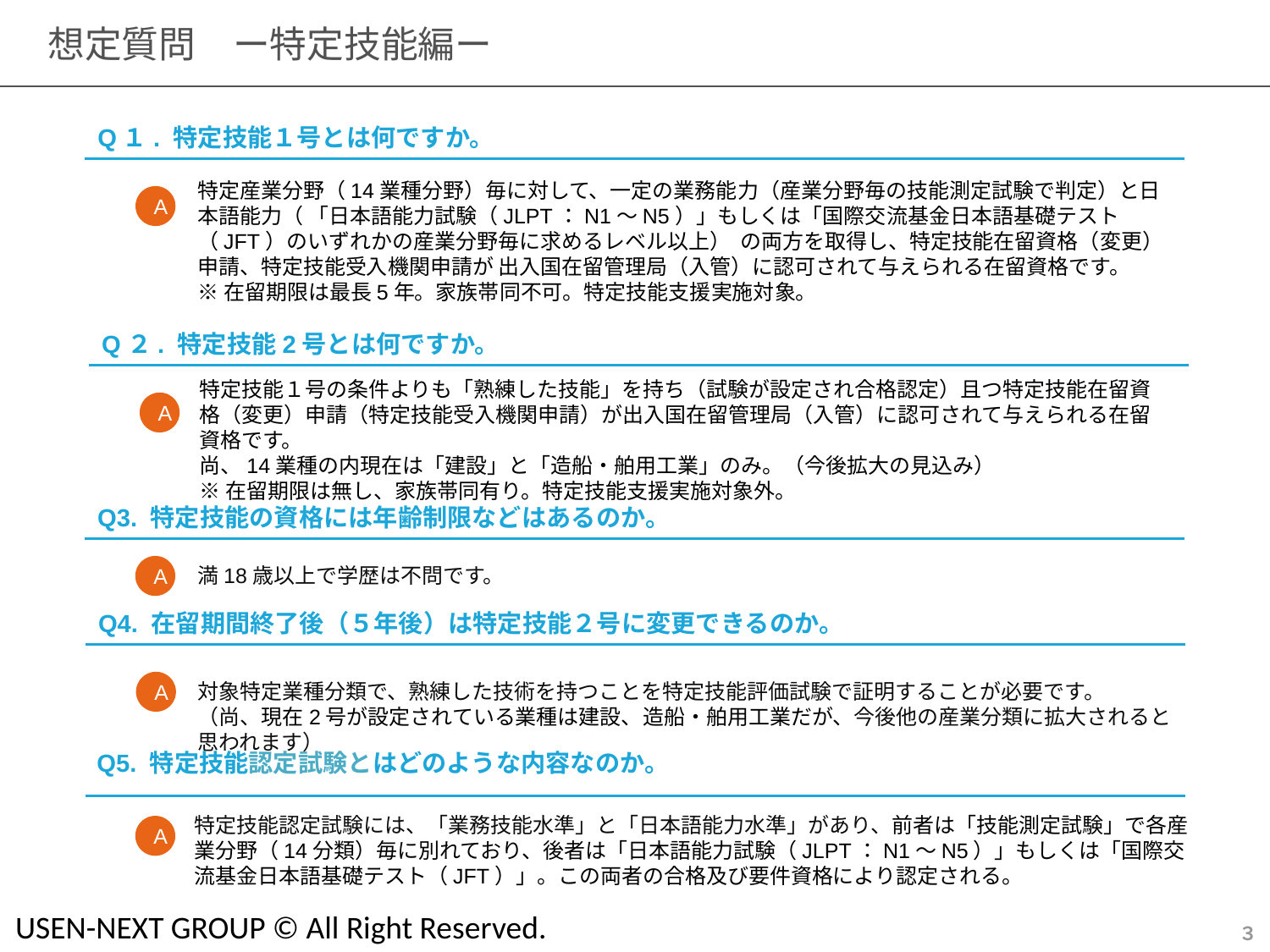

# 想定質問　ー特定技能編ー
Q１. 特定技能１号とは何ですか。
特定産業分野（14業種分野）毎に対して、一定の業務能力（産業分野毎の技能測定試験で判定）と日本語能力（ 「日本語能力試験（JLPT：N1～N5）」もしくは「国際交流基金日本語基礎テスト（JFT）のいずれかの産業分野毎に求めるレベル以上）  の両方を取得し、特定技能在留資格（変更）申請、特定技能受入機関申請が 出入国在留管理局（入管）に認可されて与えられる在留資格です。
※在留期限は最長5年。家族帯同不可。特定技能支援実施対象。
A
Q２. 特定技能2号とは何ですか。
特定技能１号の条件よりも「熟練した技能」を持ち（試験が設定され合格認定）且つ特定技能在留資格（変更）申請（特定技能受入機関申請）が出入国在留管理局（入管）に認可されて与えられる在留資格です。
尚、14業種の内現在は「建設」と「造船・舶用工業」のみ。（今後拡大の見込み）
※在留期限は無し、家族帯同有り。特定技能支援実施対象外。
A
Q3. 特定技能の資格には年齢制限などはあるのか。
A
満18歳以上で学歴は不問です。
Q4. 在留期間終了後（５年後）は特定技能２号に変更できるのか。
A
対象特定業種分類で、熟練した技術を持つことを特定技能評価試験で証明することが必要です。
（尚、現在2号が設定されている業種は建設、造船・舶用工業だが、今後他の産業分類に拡大されると思われます）
Q5. 特定技能認定試験とはどのような内容なのか。
特定技能認定試験には、「業務技能水準」と「日本語能力水準」があり、前者は「技能測定試験」で各産業分野（14分類）毎に別れており、後者は「日本語能力試験（JLPT：N1～N5）」もしくは「国際交流基金日本語基礎テスト（JFT）」。この両者の合格及び要件資格により認定される。
A
USEN-NEXT GROUP © All Right Reserved.
３